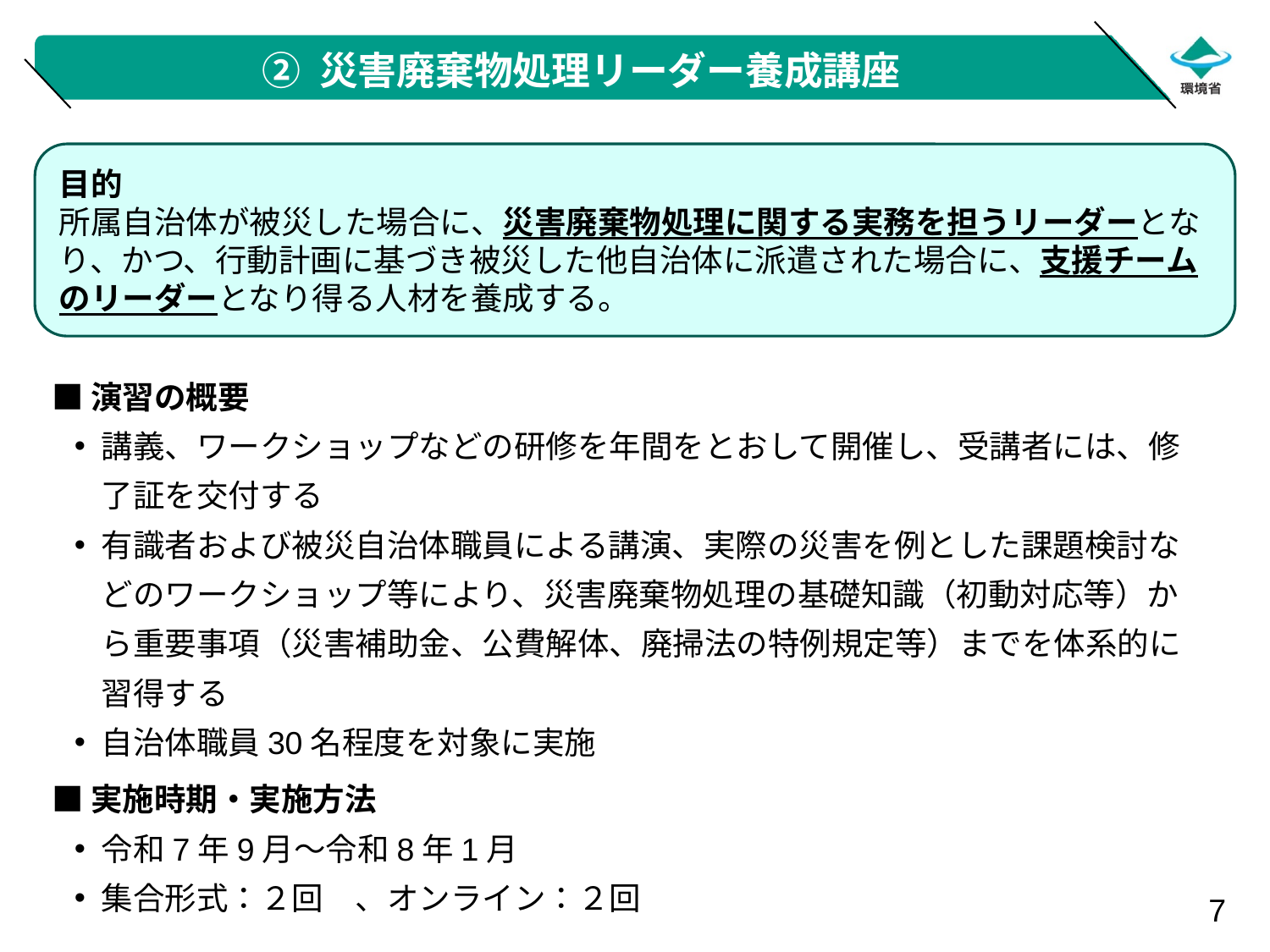

② 災害廃棄物処理リーダー養成講座
目的
所属自治体が被災した場合に、災害廃棄物処理に関する実務を担うリーダーとなり、かつ、行動計画に基づき被災した他自治体に派遣された場合に、支援チームのリーダーとなり得る人材を養成する。

■演習の概要
講義、ワークショップなどの研修を年間をとおして開催し、受講者には、修了証を交付する
有識者および被災自治体職員による講演、実際の災害を例とした課題検討などのワークショップ等により、災害廃棄物処理の基礎知識（初動対応等）から重要事項（災害補助金、公費解体、廃掃法の特例規定等）までを体系的に習得する
自治体職員30名程度を対象に実施
■実施時期・実施方法
令和7年9月～令和8年1月
集合形式：２回　、オンライン：２回